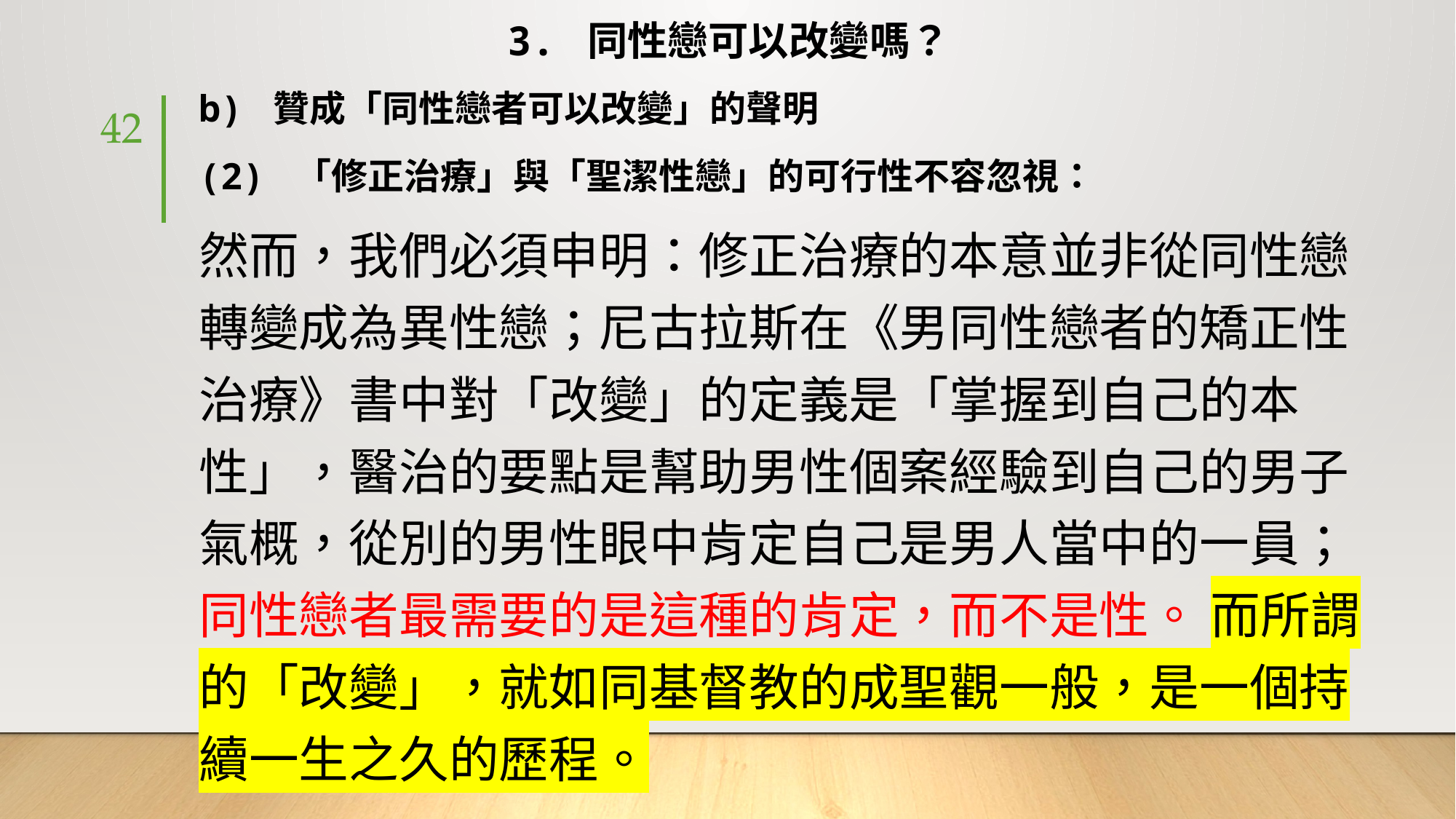

# 3. 同性戀可以改變嗎？
b) 贊成「同性戀者可以改變」的聲明
(2) 「修正治療」與「聖潔性戀」的可行性不容忽視：
然而，我們必須申明：修正治療的本意並非從同性戀轉變成為異性戀；尼古拉斯在《男同性戀者的矯正性治療》書中對「改變」的定義是「掌握到自己的本性」，醫治的要點是幫助男性個案經驗到自己的男子氣概，從別的男性眼中肯定自己是男人當中的一員；同性戀者最需要的是這種的肯定，而不是性。 而所謂的「改變」，就如同基督教的成聖觀一般，是一個持續一生之久的歷程。
42